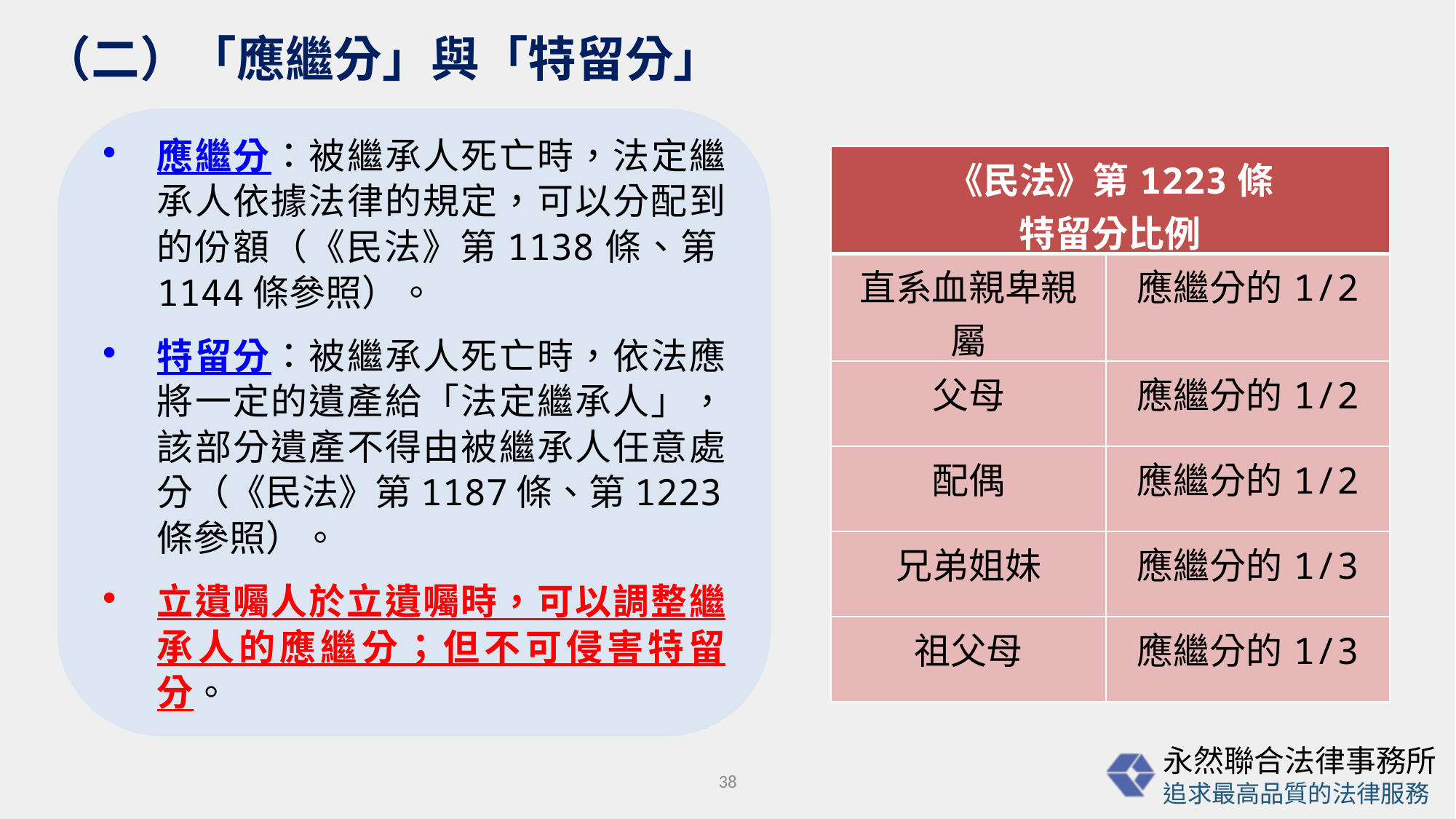

（二）「應繼分」與「特留分」

應繼分：被繼承人死亡時，法定繼承人依據法律的規定，可以分配到的份額（《民法》第1138條、第1144條參照）。
特留分：被繼承人死亡時，依法應將一定的遺產給「法定繼承人」，該部分遺產不得由被繼承人任意處分（《民法》第1187條、第1223條參照）。
立遺囑人於立遺囑時，可以調整繼承人的應繼分；但不可侵害特留分。
| 《民法》第1223條 特留分比例 |  |
| --- | --- |
| 直系血親卑親屬 | 應繼分的1/2 |
| 父母 | 應繼分的1/2 |
| 配偶 | 應繼分的1/2 |
| 兄弟姐妹 | 應繼分的1/3 |
| 祖父母 | 應繼分的1/3 |
38